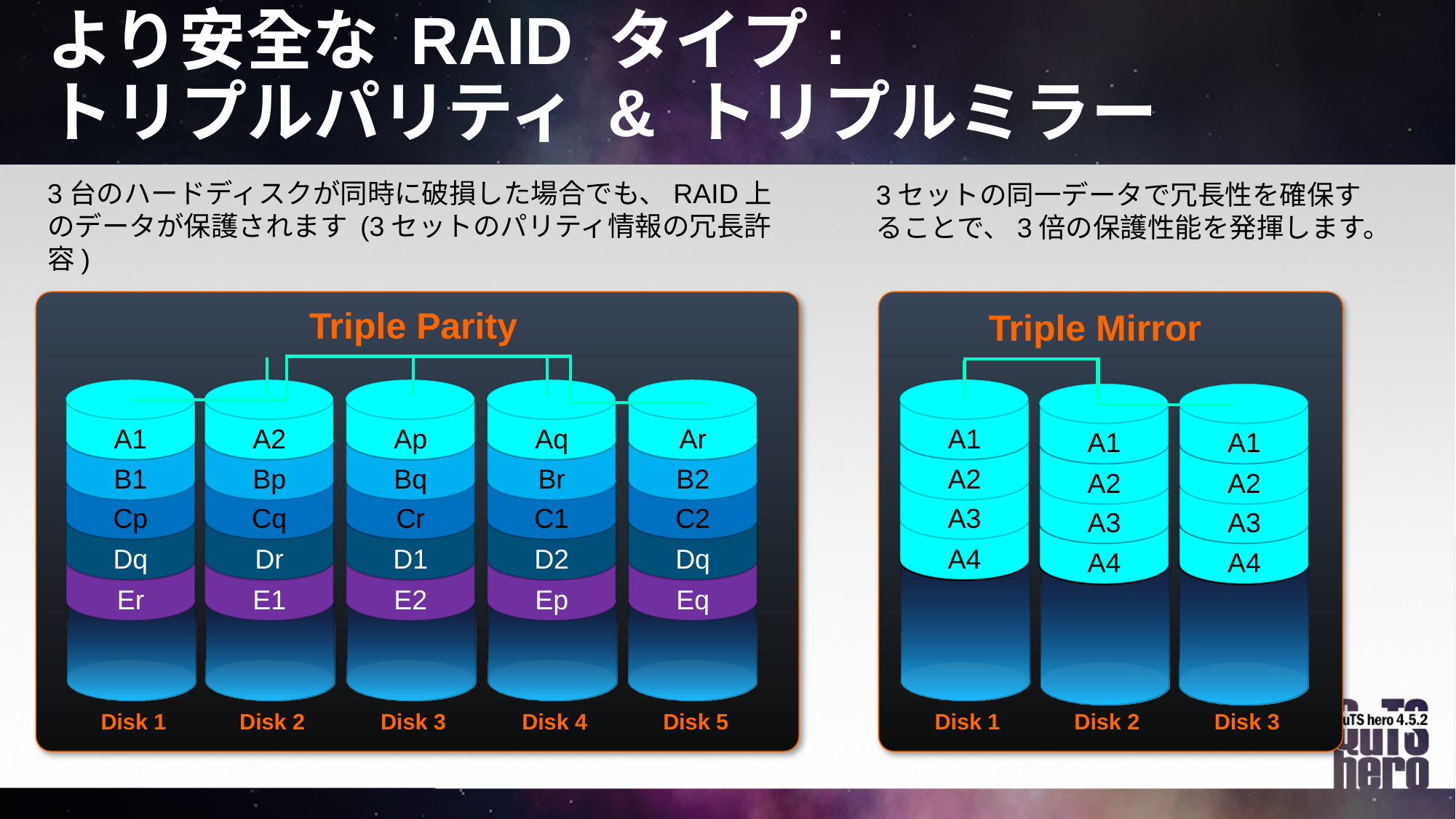

# より安全な RAID タイプ: トリプルパリティ & トリプルミラー
3台のハードディスクが同時に破損した場合でも、RAID上のデータが保護されます (3セットのパリティ情報の冗長許容)
3セットの同一データで冗長性を確保することで、3倍の保護性能を発揮します。

Triple Parity
Triple Mirror

A1

A1

A2

Ap

Aq

Ar

A1

A1

A2

B1

Bp

Bq

Br

B2

A2

A2

A3

Cp

Cq

Cr

C1

C2

A3

A3

Dq

Dr

D1

D2

Dq

A4

A4
A4

Er

E1

E2

Ep

Eq

Disk 1
Disk 2
Disk 3
Disk 4
Disk 5
Disk 1
Disk 2
Disk 3
Disk 1
Disk 2
Disk 3
Disk 4
Disk 5
Disk 1
Disk 2
Disk 3